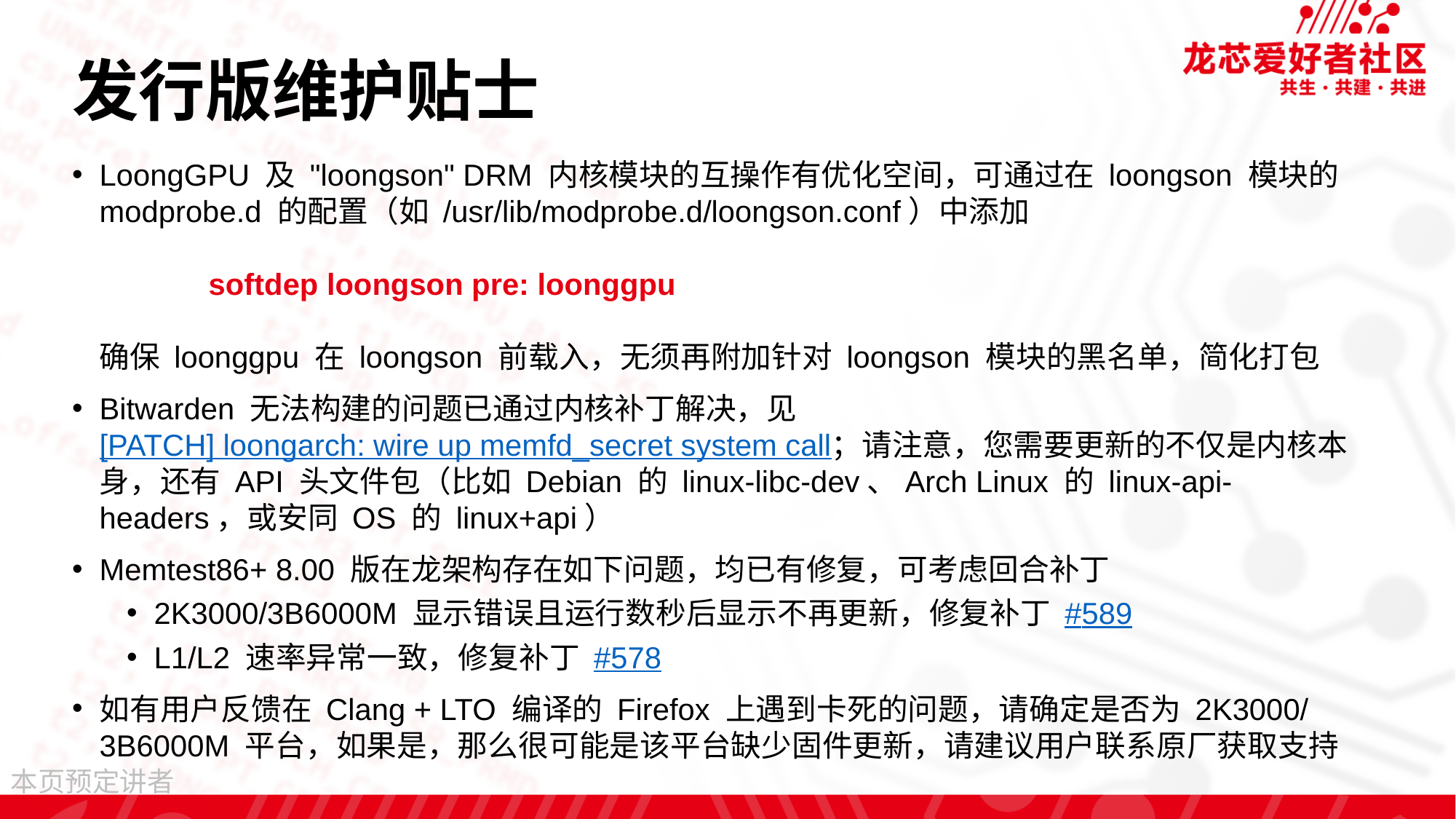

# 发行版维护贴士
LoongGPU 及 "loongson" DRM 内核模块的互操作有优化空间，可通过在 loongson 模块的 modprobe.d 的配置（如 /usr/lib/modprobe.d/loongson.conf）中添加
	softdep loongson pre: loonggpu
确保 loonggpu 在 loongson 前载入，无须再附加针对 loongson 模块的黑名单，简化打包
Bitwarden 无法构建的问题已通过内核补丁解决，见 [PATCH] loongarch: wire up memfd_secret system call；请注意，您需要更新的不仅是内核本身，还有 API 头文件包（比如 Debian 的 linux-libc-dev、Arch Linux 的 linux-api-headers，或安同 OS 的 linux+api）
Memtest86+ 8.00 版在龙架构存在如下问题，均已有修复，可考虑回合补丁
2K3000/3B6000M 显示错误且运行数秒后显示不再更新，修复补丁 #589
L1/L2 速率异常一致，修复补丁 #578
如有用户反馈在 Clang + LTO 编译的 Firefox 上遇到卡死的问题，请确定是否为 2K3000/
3B6000M 平台，如果是，那么很可能是该平台缺少固件更新，请建议用户联系原厂获取支持